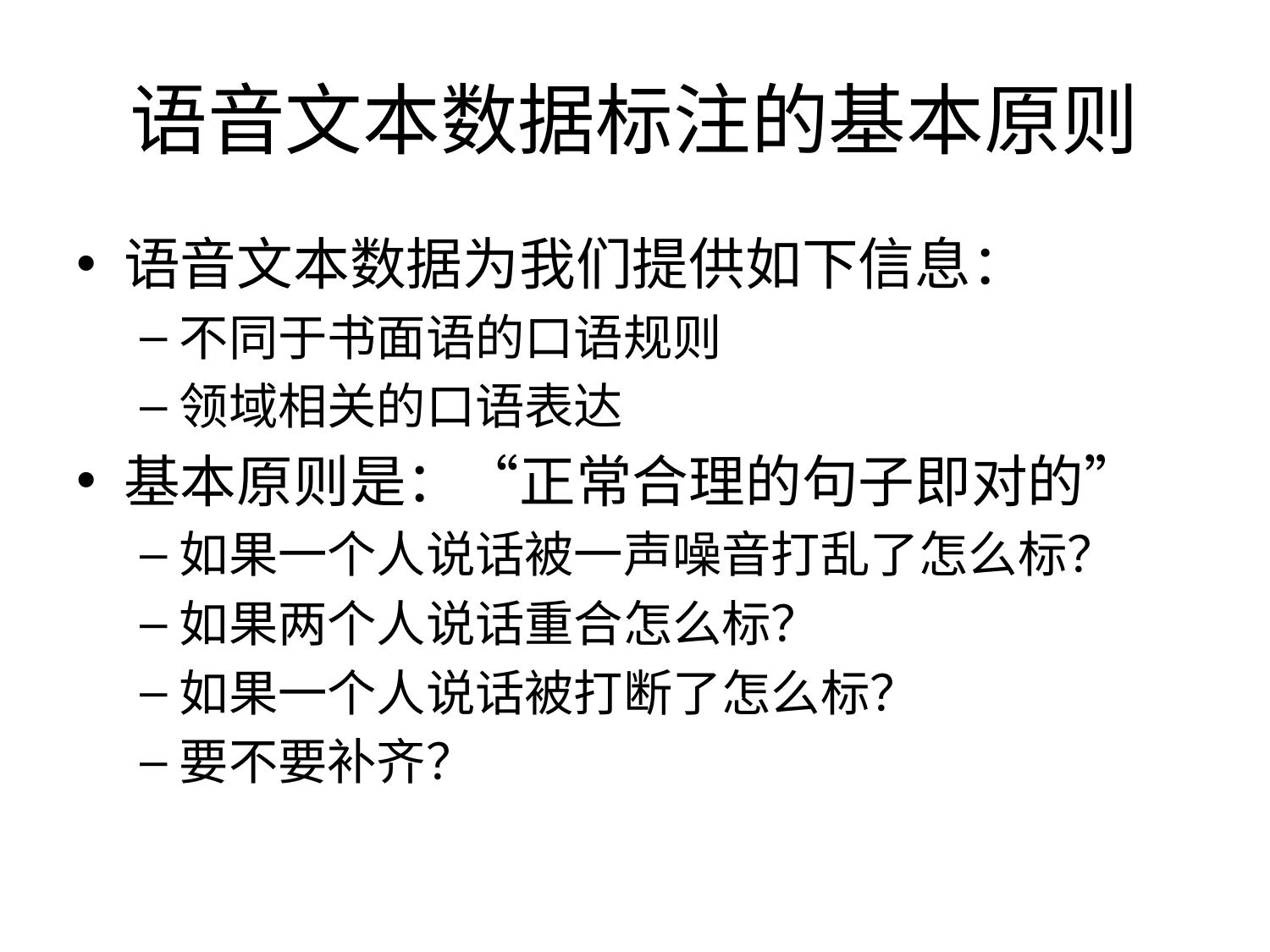

# 语音文本数据标注的基本原则
语音文本数据为我们提供如下信息：
不同于书面语的口语规则
领域相关的口语表达
基本原则是：“正常合理的句子即对的”
如果一个人说话被一声噪音打乱了怎么标？
如果两个人说话重合怎么标？
如果一个人说话被打断了怎么标？
要不要补齐？